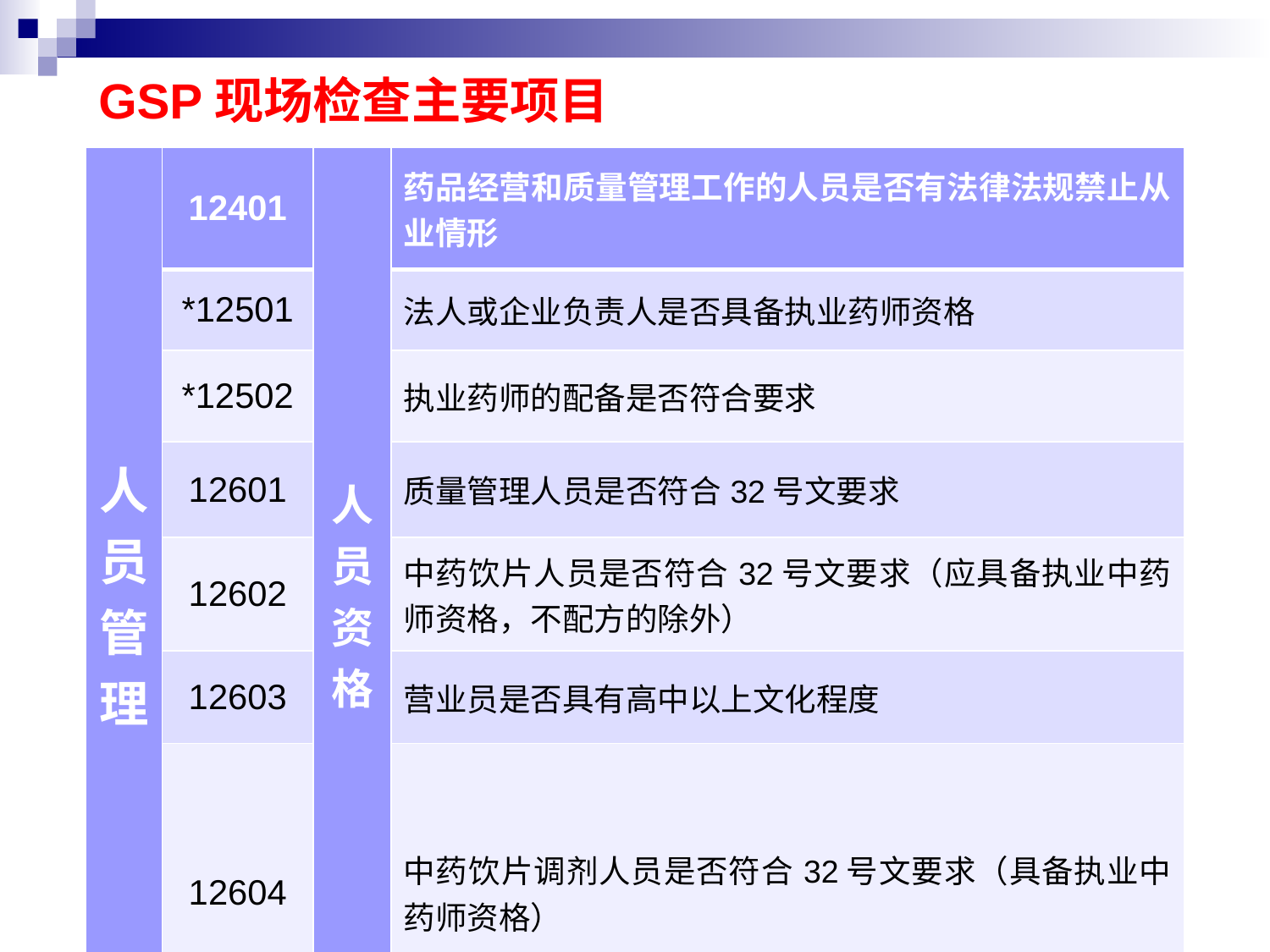

# GSP现场检查主要项目
| 人员管理 | 12401 | 人员资格 | 药品经营和质量管理工作的人员是否有法律法规禁止从业情形 |
| --- | --- | --- | --- |
|  | \*12501 |  | 法人或企业负责人是否具备执业药师资格 |
|  | \*12502 |  | 执业药师的配备是否符合要求 |
|  | 12601 |  | 质量管理人员是否符合32号文要求 |
|  | 12602 |  | 中药饮片人员是否符合32号文要求（应具备执业中药师资格，不配方的除外） |
|  | 12603 |  | 营业员是否具有高中以上文化程度 |
|  | 12604 |  | 中药饮片调剂人员是否符合32号文要求（具备执业中药师资格） |